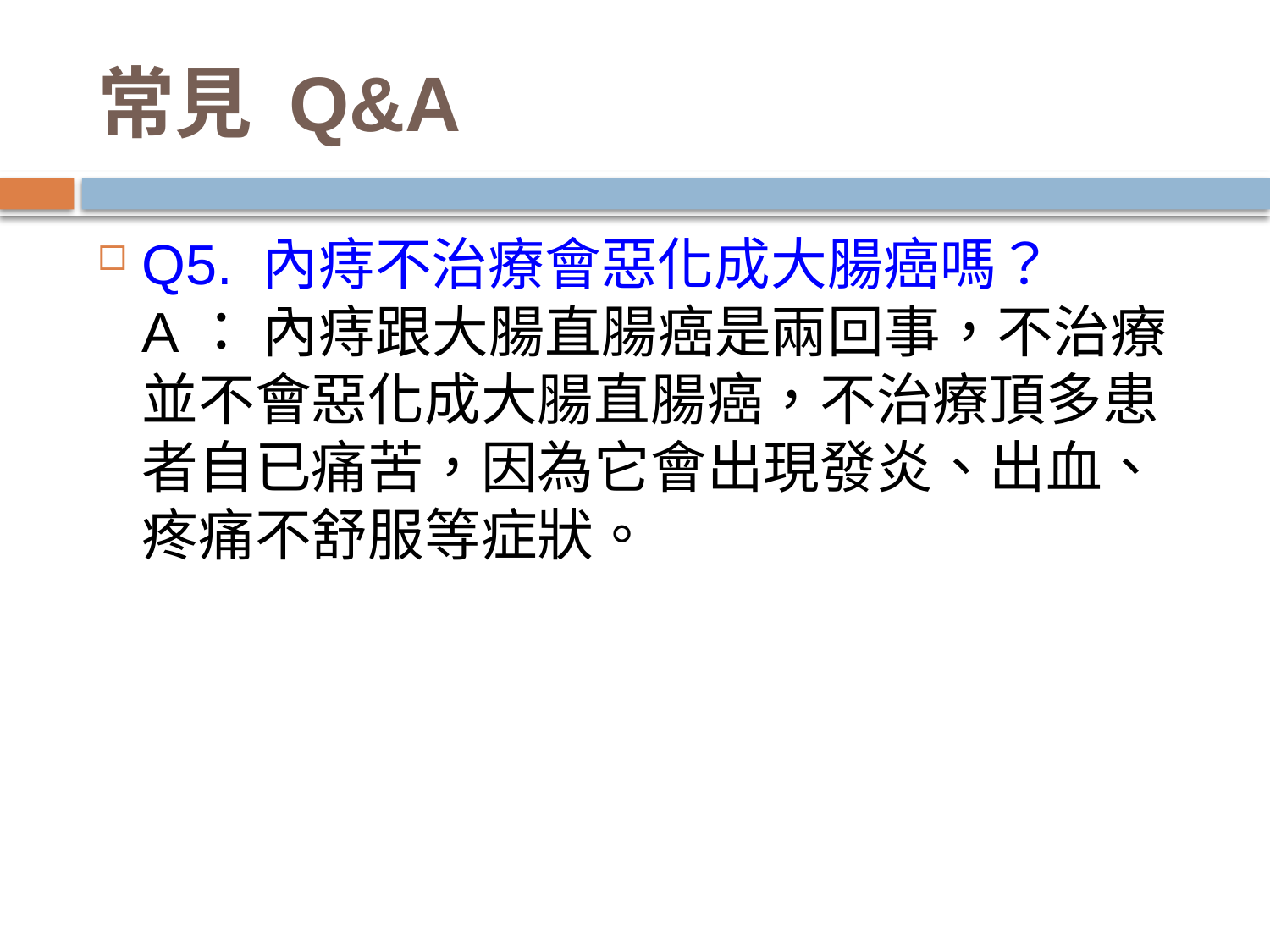

# 常見 Q&A
Q5. 內痔不治療會惡化成大腸癌嗎？
A： 內痔跟大腸直腸癌是兩回事，不治療並不會惡化成大腸直腸癌，不治療頂多患者自已痛苦，因為它會出現發炎、出血、疼痛不舒服等症狀。